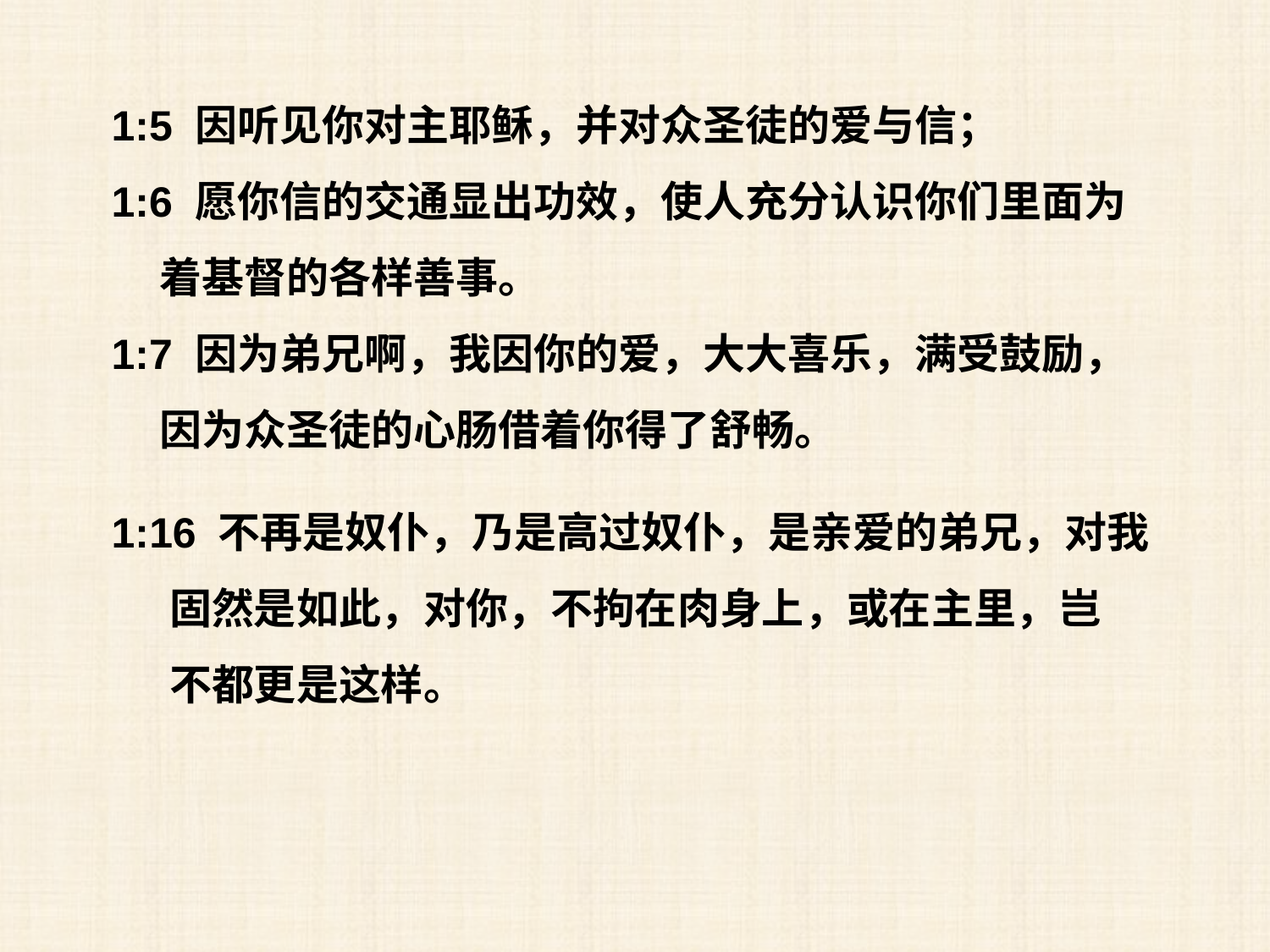

1:5 因听见你对主耶稣，并对众圣徒的爱与信；
1:6 愿你信的交通显出功效，使人充分认识你们里面为
    着基督的各样善事。
1:7 因为弟兄啊，我因你的爱，大大喜乐，满受鼓励，
    因为众圣徒的心肠借着你得了舒畅。
1:16 不再是奴仆，乃是高过奴仆，是亲爱的弟兄，对我
     固然是如此，对你，不拘在肉身上，或在主里，岂
     不都更是这样。